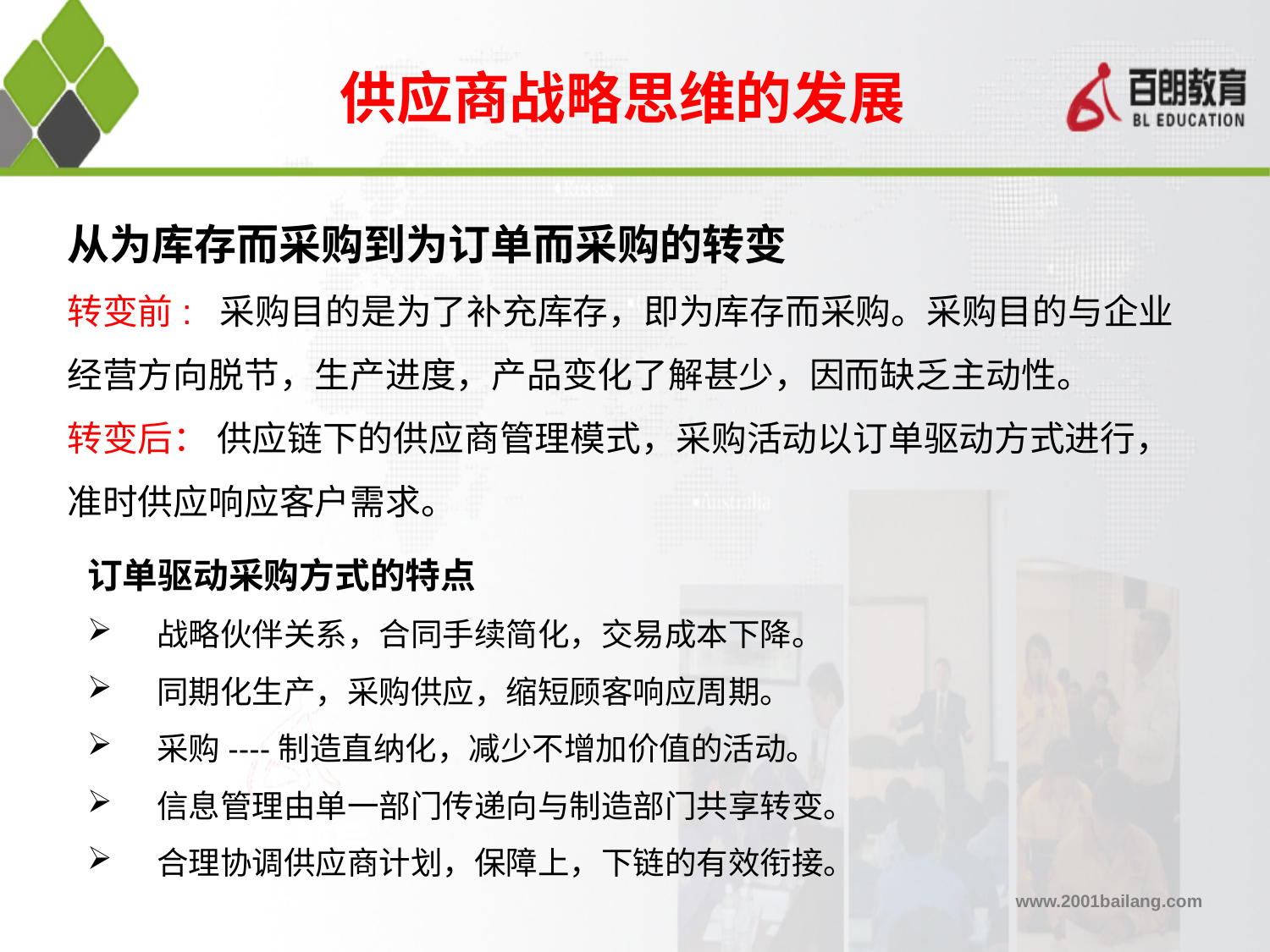

供应商战略思维的发展
从为库存而采购到为订单而采购的转变
转变前:  采购目的是为了补充库存，即为库存而采购。采购目的与企业经营方向脱节，生产进度，产品变化了解甚少，因而缺乏主动性。
转变后： 供应链下的供应商管理模式，采购活动以订单驱动方式进行，准时供应响应客户需求。
订单驱动采购方式的特点
  战略伙伴关系，合同手续简化，交易成本下降。
  同期化生产，采购供应，缩短顾客响应周期。
  采购----制造直纳化，减少不增加价值的活动。
  信息管理由单一部门传递向与制造部门共享转变。
  合理协调供应商计划，保障上，下链的有效衔接。